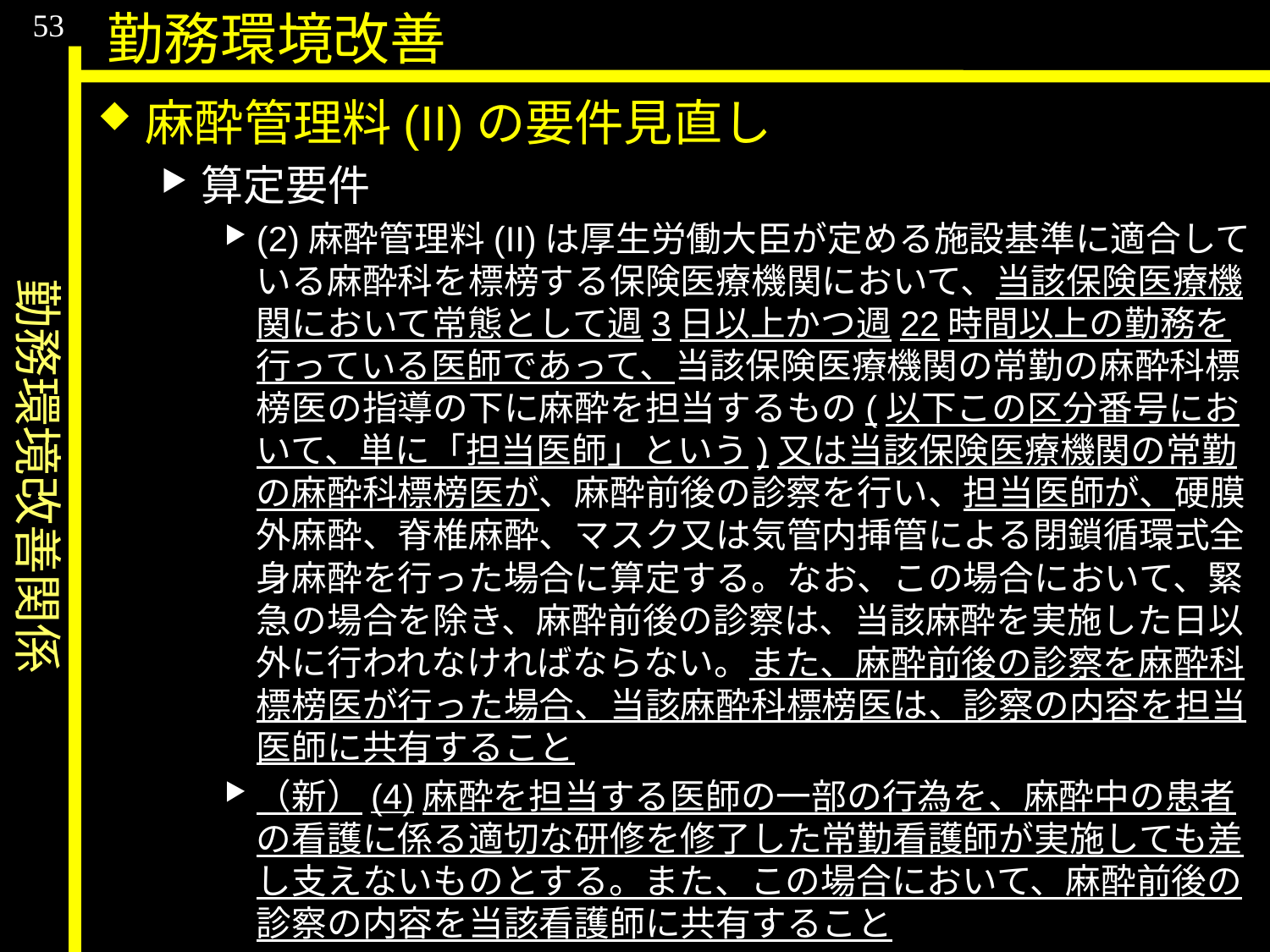

勤務環境改善関係
53
勤務環境改善

麻酔管理料(II)の要件見直し
算定要件
(2)麻酔管理料(II)は厚生労働大臣が定める施設基準に適合している麻酔科を標榜する保険医療機関において、当該保険医療機関において常態として週3日以上かつ週22時間以上の勤務を行っている医師であって、当該保険医療機関の常勤の麻酔科標榜医の指導の下に麻酔を担当するもの(以下この区分番号において、単に「担当医師」という)又は当該保険医療機関の常勤の麻酔科標榜医が、麻酔前後の診察を行い、担当医師が、硬膜外麻酔、脊椎麻酔、マスク又は気管内挿管による閉鎖循環式全身麻酔を行った場合に算定する。なお、この場合において、緊急の場合を除き、麻酔前後の診察は、当該麻酔を実施した日以外に行われなければならない。また、麻酔前後の診察を麻酔科標榜医が行った場合、当該麻酔科標榜医は、診察の内容を担当医師に共有すること
（新）(4)麻酔を担当する医師の一部の行為を、麻酔中の患者の看護に係る適切な研修を修了した常勤看護師が実施しても差し支えないものとする。また、この場合において、麻酔前後の診察の内容を当該看護師に共有すること